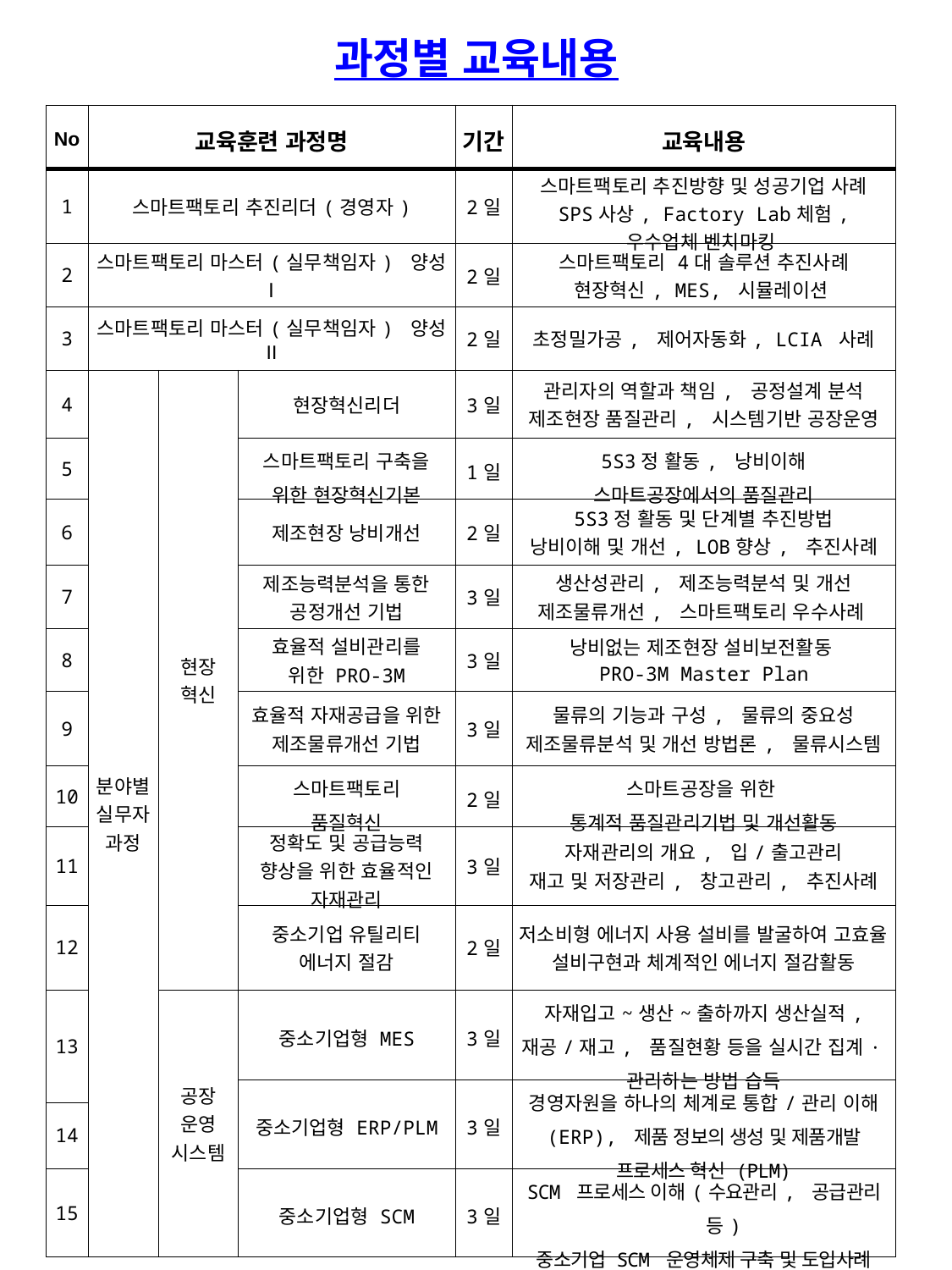

과정별 교육내용
| No | 교육훈련 과정명 |  |  | 기간 | 교육내용 |
| --- | --- | --- | --- | --- | --- |
| 1 | 스마트팩토리 추진리더(경영자) |  |  | 2일 | 스마트팩토리 추진방향 및 성공기업 사례 SPS사상, Factory Lab체험, 우수업체 벤치마킹 |
| 2 | 스마트팩토리 마스터(실무책임자) 양성 Ⅰ |  |  | 2일 | 스마트팩토리 4대 솔루션 추진사례 현장혁신, MES, 시뮬레이션 |
| 3 | 스마트팩토리 마스터(실무책임자) 양성 II |  |  | 2일 | 초정밀가공, 제어자동화, LCIA 사례 |
| 4 | 분야별 실무자 과정 | 현장 혁신 | 현장혁신리더 | 3일 | 관리자의 역할과 책임, 공정설계 분석 제조현장 품질관리, 시스템기반 공장운영 |
| 5 |  |  | 스마트팩토리 구축을 위한 현장혁신기본 | 1일 | 5S3정 활동, 낭비이해 스마트공장에서의 품질관리 |
| 6 |  |  | 제조현장 낭비개선 | 2일 | 5S3정 활동 및 단계별 추진방법 낭비이해 및 개선, LOB향상, 추진사례 |
| 7 |  |  | 제조능력분석을 통한 공정개선 기법 | 3일 | 생산성관리, 제조능력분석 및 개선 제조물류개선, 스마트팩토리 우수사례 |
| 8 |  |  | 효율적 설비관리를 위한 PRO-3M | 3일 | 낭비없는 제조현장 설비보전활동 PRO-3M Master Plan |
| 9 |  |  | 효율적 자재공급을 위한 제조물류개선 기법 | 3일 | 물류의 기능과 구성, 물류의 중요성 제조물류분석 및 개선 방법론, 물류시스템 |
| 10 |  |  | 스마트팩토리 품질혁신 | 2일 | 스마트공장을 위한 통계적 품질관리기법 및 개선활동 |
| 11 |  |  | 정확도 및 공급능력 향상을 위한 효율적인 자재관리 | 3일 | 자재관리의 개요, 입/출고관리 재고 및 저장관리, 창고관리, 추진사례 |
| 12 |  |  | 중소기업 유틸리티 에너지 절감 | 2일 | 저소비형 에너지 사용 설비를 발굴하여 고효율 설비구현과 체계적인 에너지 절감활동 |
| 13 |  | 공장 운영 시스템 | 중소기업형 MES | 3일 | 자재입고~생산~출하까지 생산실적, 재공/재고, 품질현황 등을 실시간 집계·관리하는 방법 습득 |
|  |  |  | 중소기업형 ERP/PLM | 3일 | 경영자원을 하나의 체계로 통합/관리 이해 (ERP), 제품 정보의 생성 및 제품개발 프로세스 혁신 (PLM) |
| 14 |  |  |  |  |  |
| 15 |  |  | 중소기업형 SCM | 3일 | SCM 프로세스 이해(수요관리, 공급관리 등) 중소기업 SCM 운영체제 구축 및 도입사례 |